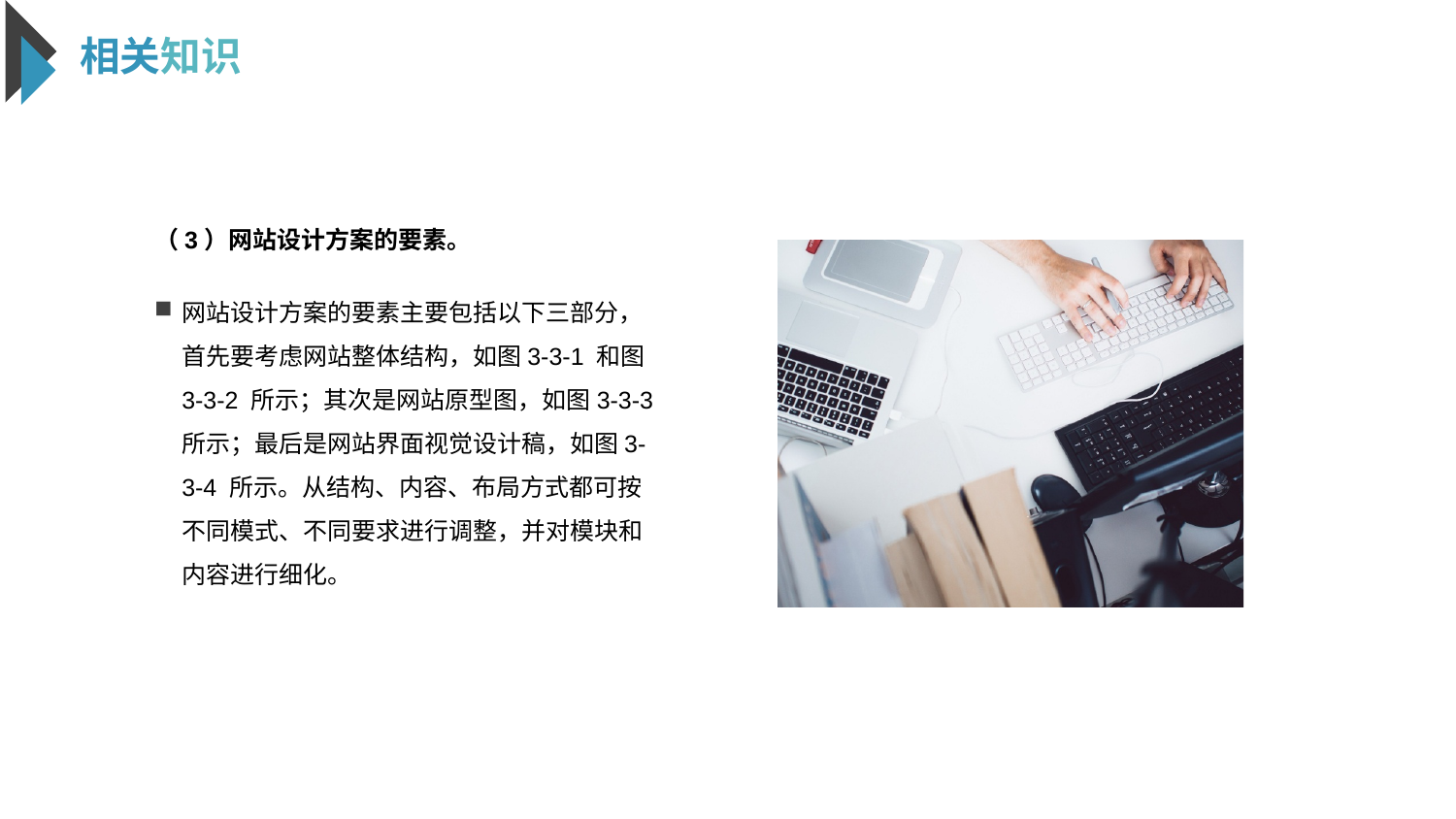

相关知识

（3）网站设计方案的要素。

网站设计方案的要素主要包括以下三部分，首先要考虑网站整体结构，如图3-3-1 和图3-3-2 所示；其次是网站原型图，如图3-3-3 所示；最后是网站界面视觉设计稿，如图3-3-4 所示。从结构、内容、布局方式都可按不同模式、不同要求进行调整，并对模块和内容进行细化。